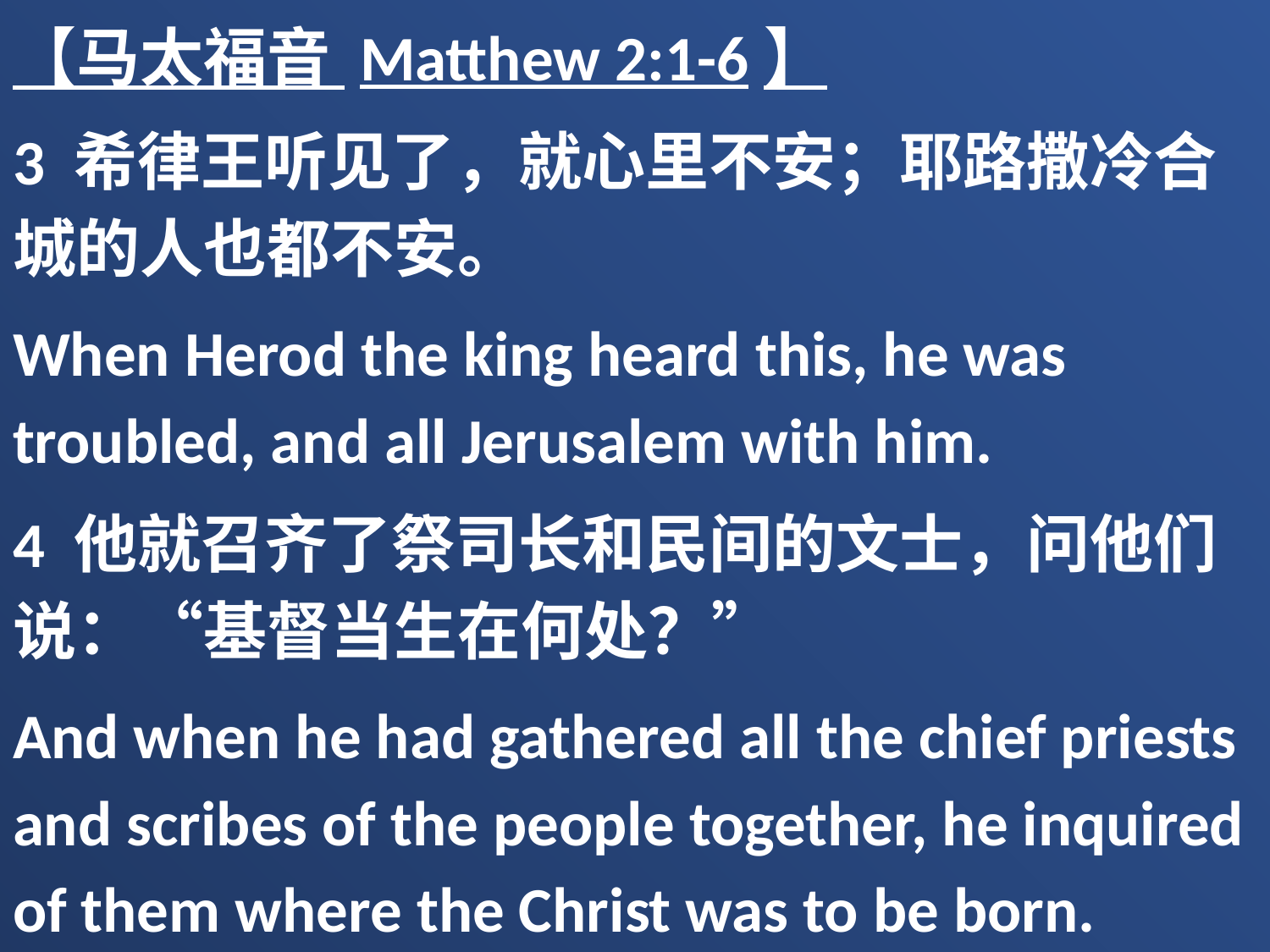

【马太福音 Matthew 2:1-6】
3 希律王听见了，就心里不安；耶路撒冷合城的人也都不安。
When Herod the king heard this, he was troubled, and all Jerusalem with him.
4 他就召齐了祭司长和民间的文士，问他们说：“基督当生在何处？”
And when he had gathered all the chief priests and scribes of the people together, he inquired of them where the Christ was to be born.